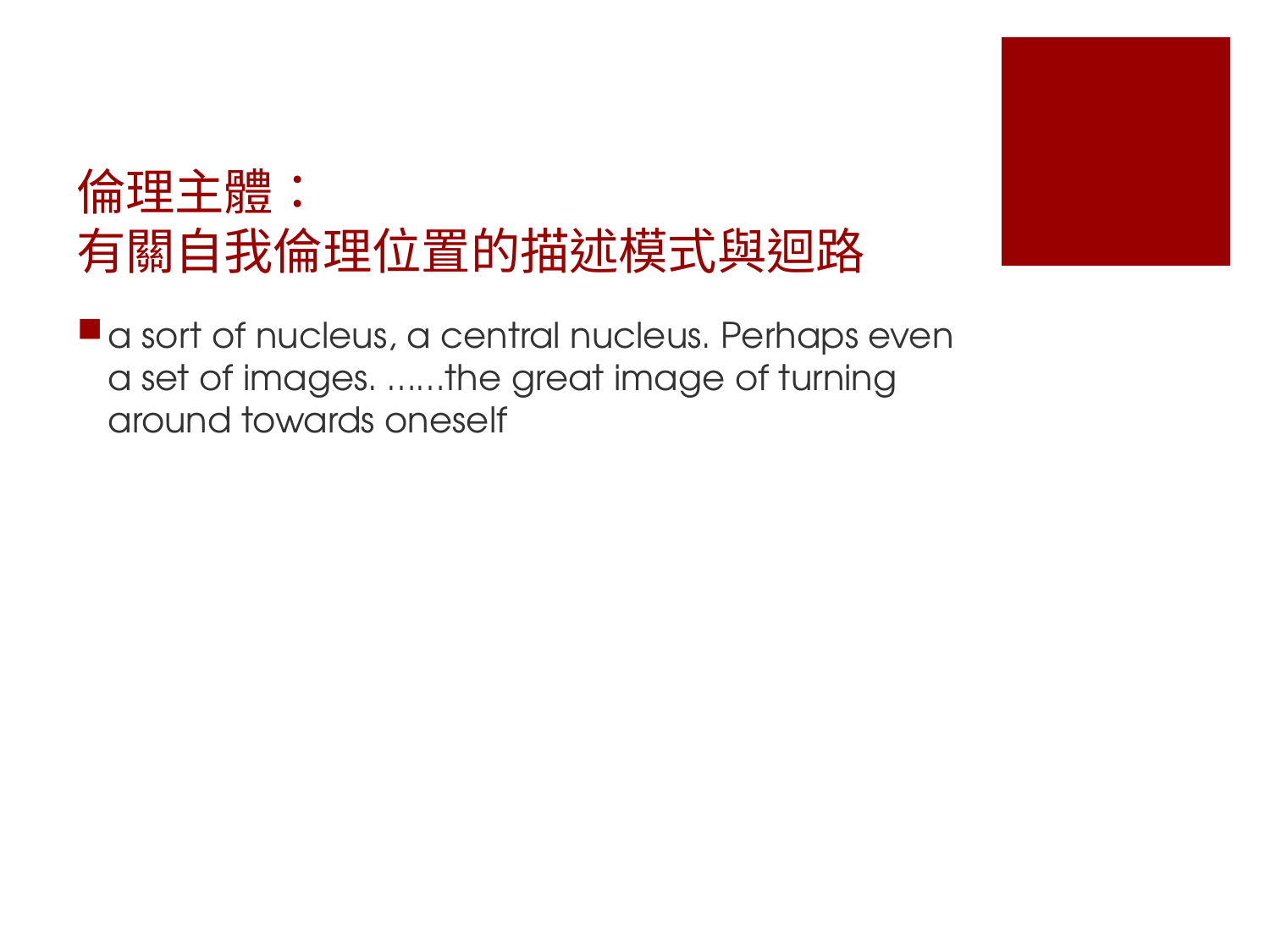

# 倫理主體： 有關自我倫理位置的描述模式與迴路
a sort of nucleus, a central nucleus. Perhaps even a set of images. ……the great image of turning around towards oneself